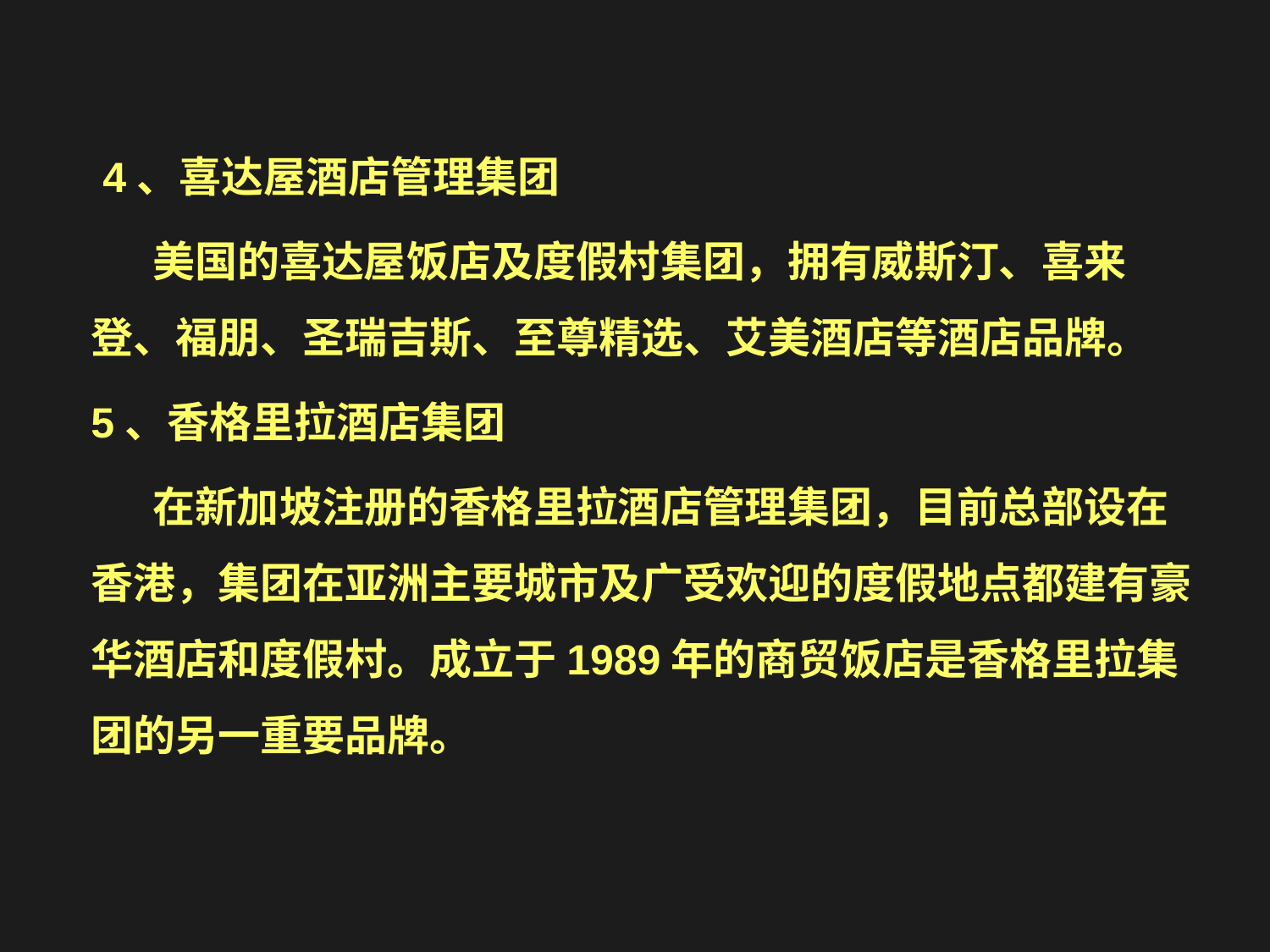

4、喜达屋酒店管理集团
　  美国的喜达屋饭店及度假村集团，拥有威斯汀、喜来登、福朋、圣瑞吉斯、至尊精选、艾美酒店等酒店品牌。
5、香格里拉酒店集团
　  在新加坡注册的香格里拉酒店管理集团，目前总部设在香港，集团在亚洲主要城市及广受欢迎的度假地点都建有豪华酒店和度假村。成立于1989年的商贸饭店是香格里拉集团的另一重要品牌。